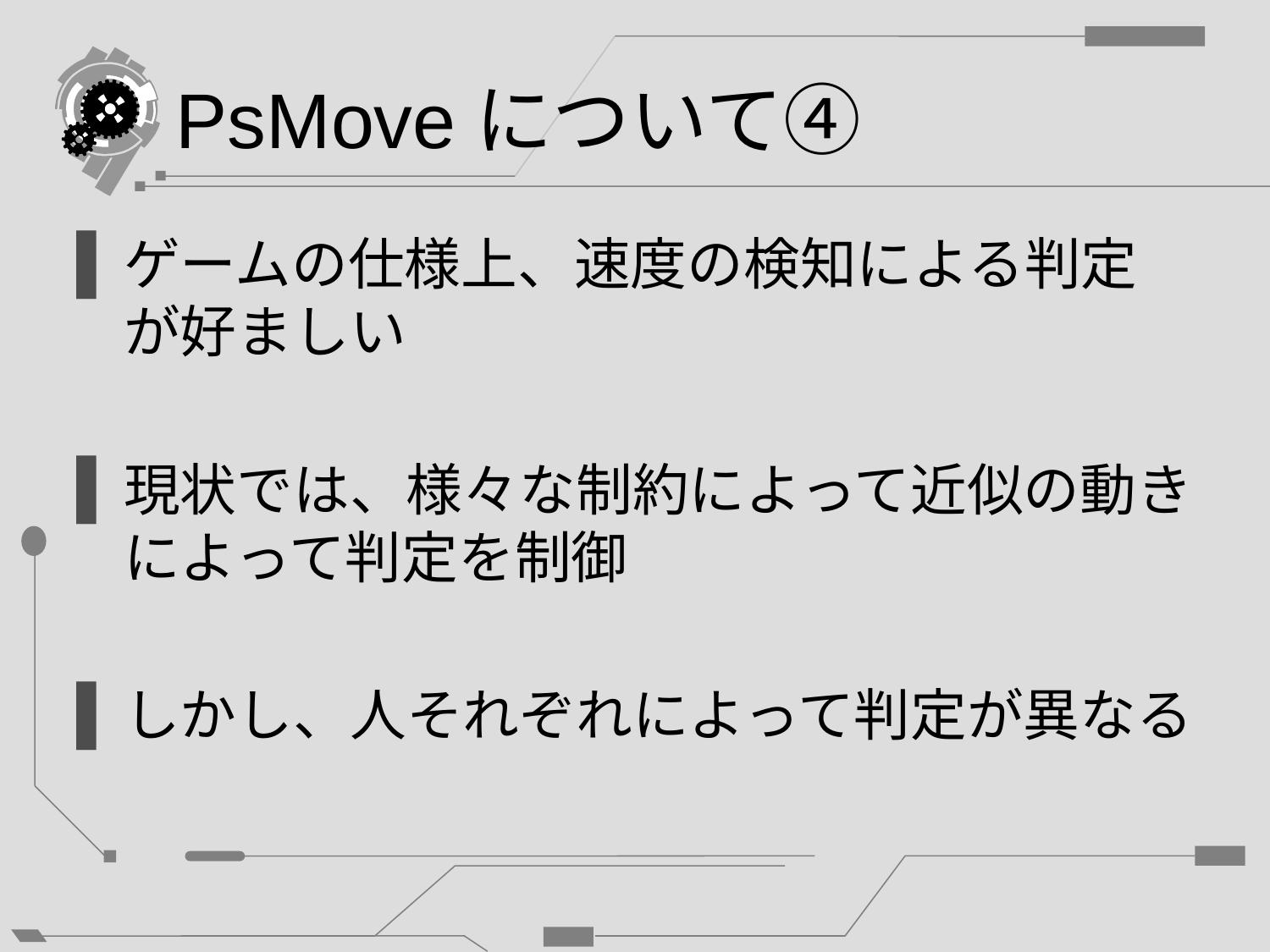

# PsMoveについて④

ゲームの仕様上、速度の検知による判定が好ましい

現状では、様々な制約によって近似の動きによって判定を制御

しかし、人それぞれによって判定が異なる